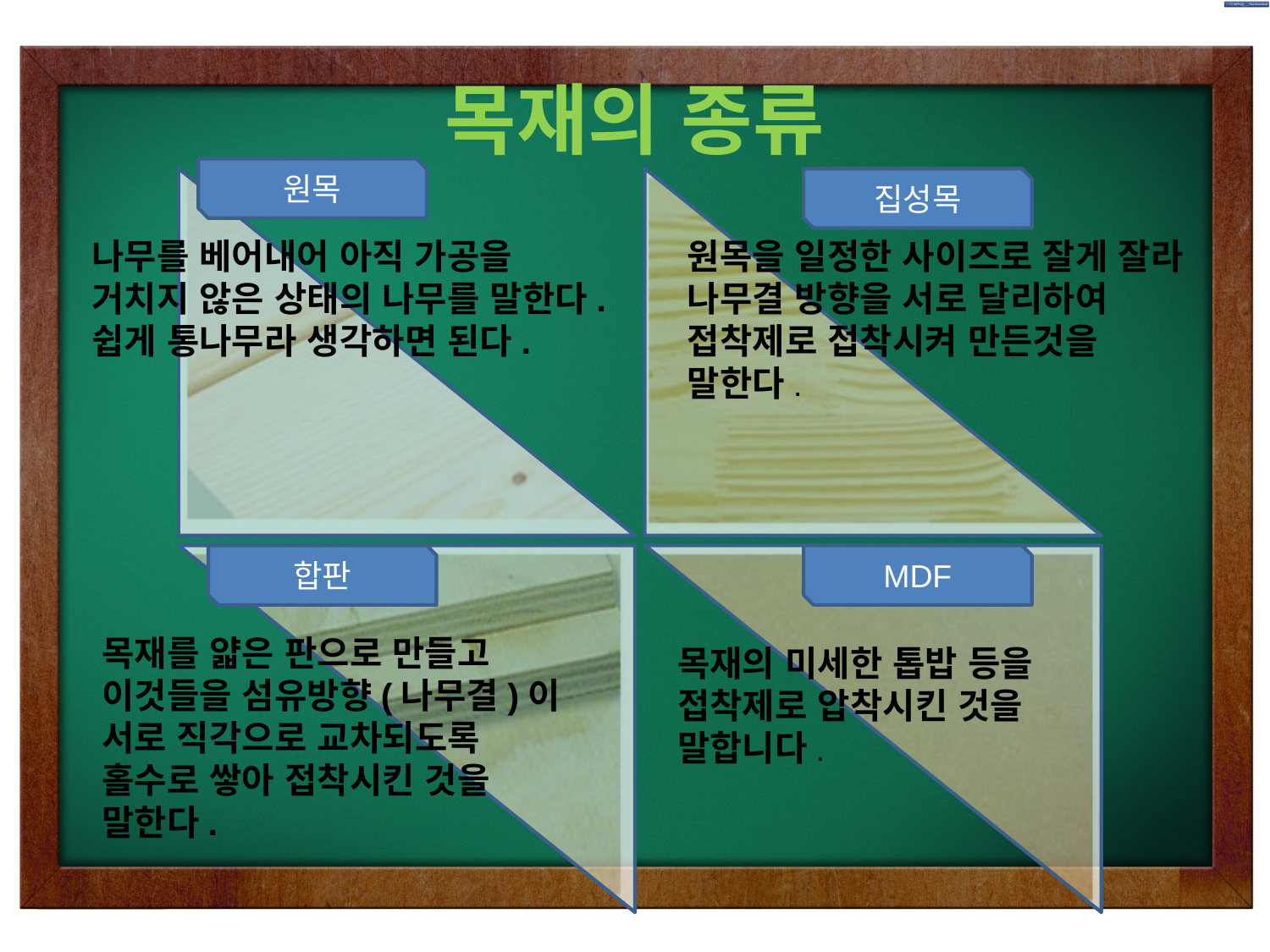

# 목재의 종류
원목

집성목
나무를 베어내어 아직 가공을 거치지 않은 상태의 나무를 말한다.
쉽게 통나무라 생각하면 된다.

원목을 일정한 사이즈로 잘게 잘라 나무결 방향을 서로 달리하여 접착제로 접착시켜 만든것을 말한다.

합판

MDF

목재를 얇은 판으로 만들고 이것들을 섬유방향(나무결)이 서로 직각으로 교차되도록 홀수로 쌓아 접착시킨 것을 말한다.
목재의 미세한 톱밥 등을 접착제로 압착시킨 것을 말합니다.